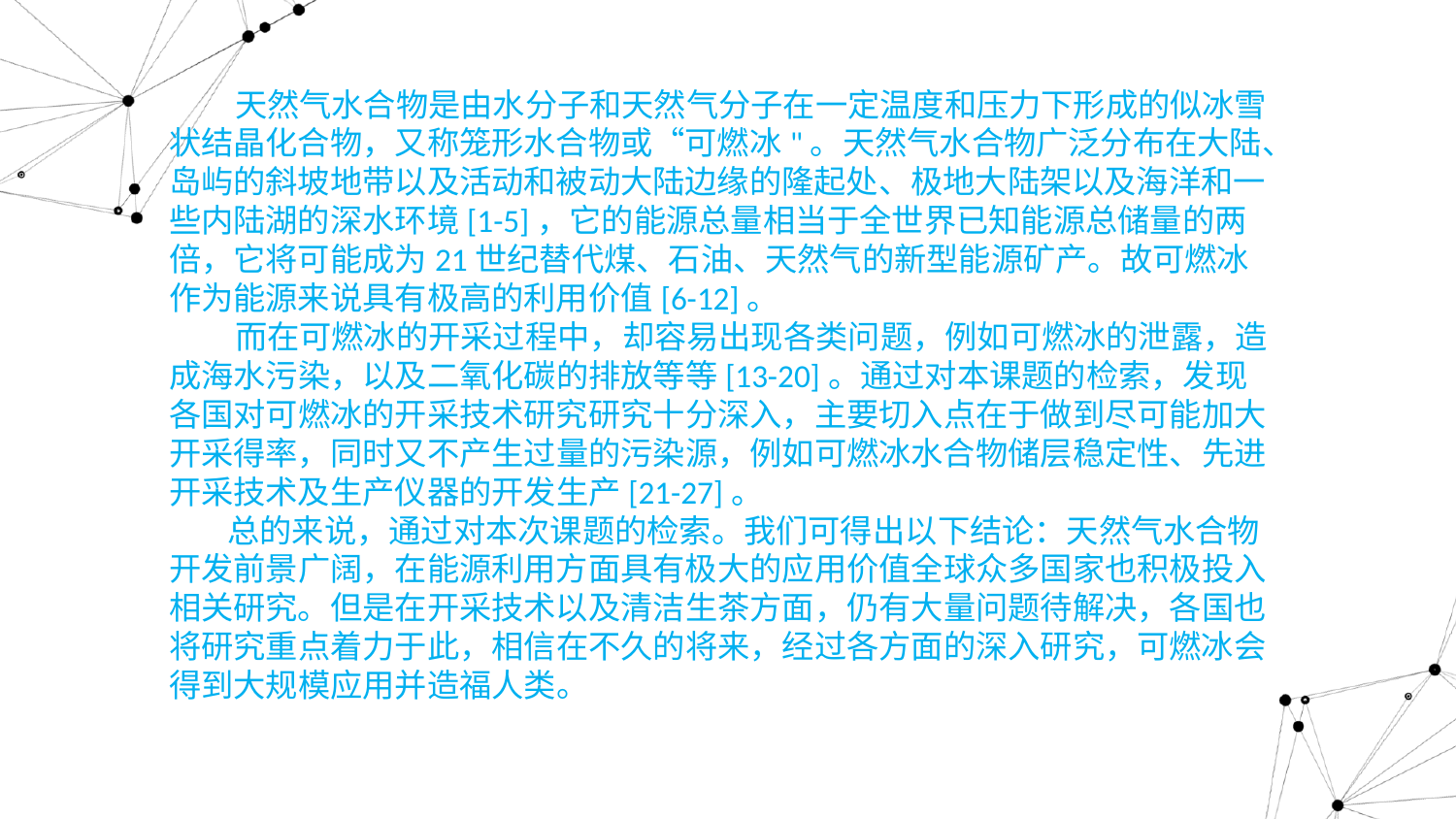

天然气水合物是由水分子和天然气分子在一定温度和压力下形成的似冰雪状结晶化合物，又称笼形水合物或“可燃冰"。天然气水合物广泛分布在大陆、岛屿的斜坡地带以及活动和被动大陆边缘的隆起处、极地大陆架以及海洋和一些内陆湖的深水环境[1-5]，它的能源总量相当于全世界已知能源总储量的两倍，它将可能成为21世纪替代煤、石油、天然气的新型能源矿产。故可燃冰作为能源来说具有极高的利用价值[6-12]。
        而在可燃冰的开采过程中，却容易出现各类问题，例如可燃冰的泄露，造成海水污染，以及二氧化碳的排放等等[13-20]。通过对本课题的检索，发现各国对可燃冰的开采技术研究研究十分深入，主要切入点在于做到尽可能加大开采得率，同时又不产生过量的污染源，例如可燃冰水合物储层稳定性、先进开采技术及生产仪器的开发生产[21-27]。
       总的来说，通过对本次课题的检索。我们可得出以下结论：天然气水合物开发前景广阔，在能源利用方面具有极大的应用价值全球众多国家也积极投入相关研究。但是在开采技术以及清洁生茶方面，仍有大量问题待解决，各国也将研究重点着力于此，相信在不久的将来，经过各方面的深入研究，可燃冰会得到大规模应用并造福人类。